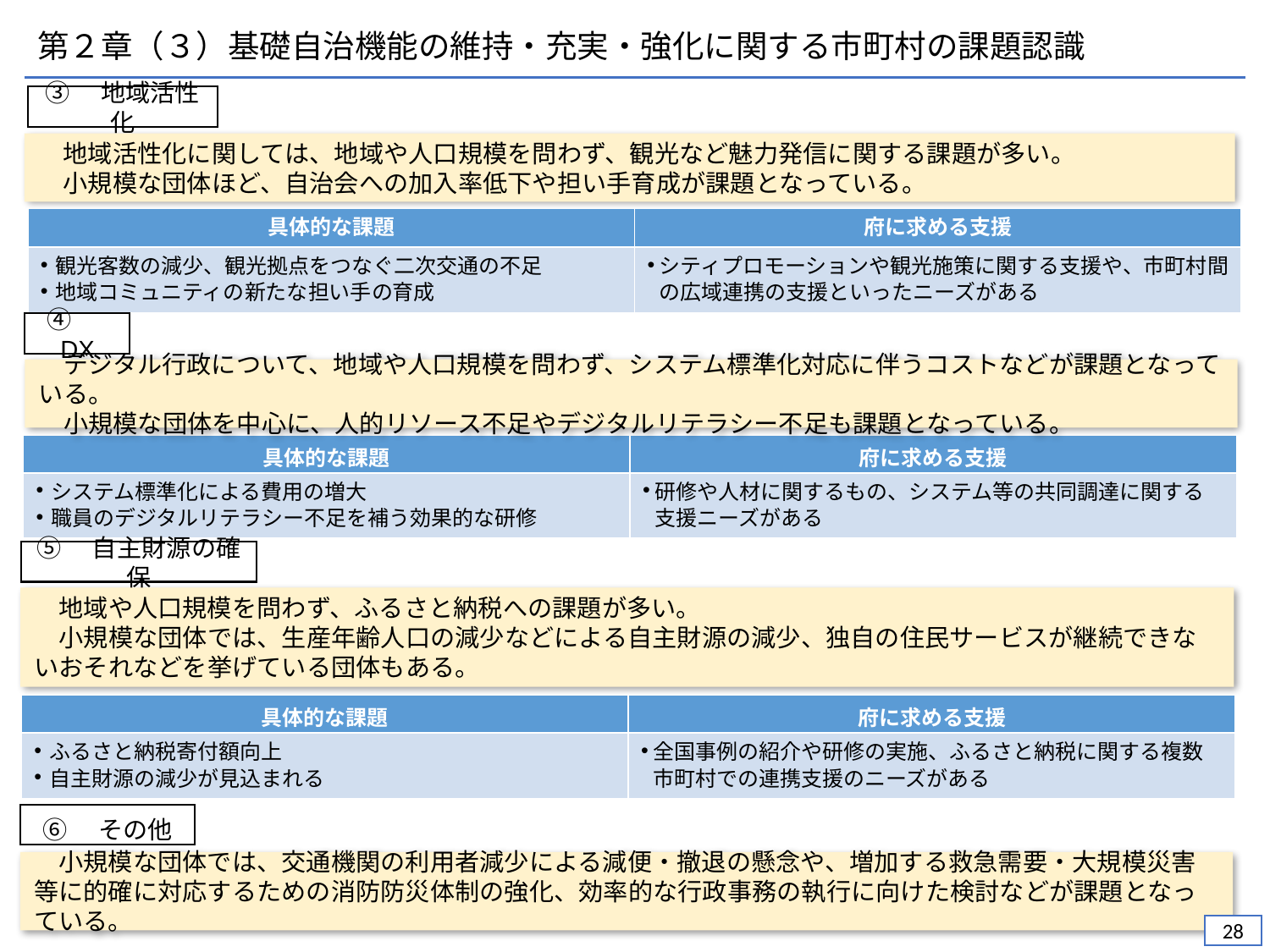

第２章（３）基礎自治機能の維持・充実・強化に関する市町村の課題認識
③　地域活性化
　地域活性化に関しては、地域や人口規模を問わず、観光など魅力発信に関する課題が多い。
　小規模な団体ほど、自治会への加入率低下や担い手育成が課題となっている。
| 具体的な課題 | 府に求める支援 |
| --- | --- |
| 観光客数の減少、観光拠点をつなぐ二次交通の不足 地域コミュニティの新たな担い手の育成 | シティプロモーションや観光施策に関する支援や、市町村間の広域連携の支援といったニーズがある |
④　DX
　デジタル行政について、地域や人口規模を問わず、システム標準化対応に伴うコストなどが課題となっている。
　小規模な団体を中心に、人的リソース不足やデジタルリテラシー不足も課題となっている。
| 具体的な課題 | 府に求める支援 |
| --- | --- |
| システム標準化による費用の増大 職員のデジタルリテラシー不足を補う効果的な研修 | 研修や人材に関するもの、システム等の共同調達に関する支援ニーズがある |
⑤　自主財源の確保
　地域や人口規模を問わず、ふるさと納税への課題が多い。
　小規模な団体では、生産年齢人口の減少などによる自主財源の減少、独自の住民サービスが継続できないおそれなどを挙げている団体もある。
| 具体的な課題 | 府に求める支援 |
| --- | --- |
| ふるさと納税寄付額向上 自主財源の減少が見込まれる | 全国事例の紹介や研修の実施、ふるさと納税に関する複数市町村での連携支援のニーズがある |
⑥　その他
　小規模な団体では、交通機関の利用者減少による減便・撤退の懸念や、増加する救急需要・大規模災害等に的確に対応するための消防防災体制の強化、効率的な行政事務の執行に向けた検討などが課題となっている。
28